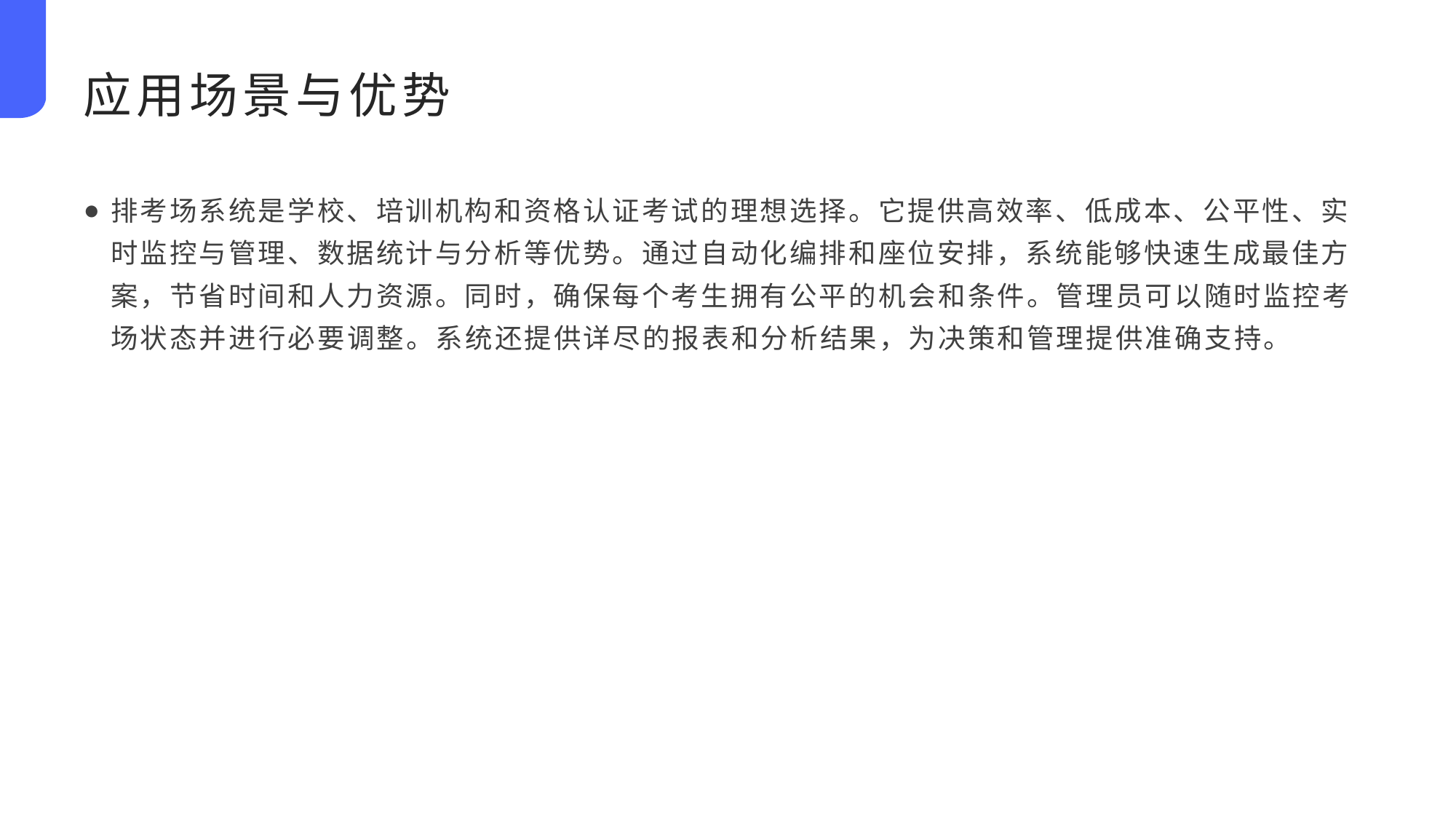

应用场景与优势
排考场系统是学校、培训机构和资格认证考试的理想选择。它提供高效率、低成本、公平性、实时监控与管理、数据统计与分析等优势。通过自动化编排和座位安排，系统能够快速生成最佳方案，节省时间和人力资源。同时，确保每个考生拥有公平的机会和条件。管理员可以随时监控考场状态并进行必要调整。系统还提供详尽的报表和分析结果，为决策和管理提供准确支持。